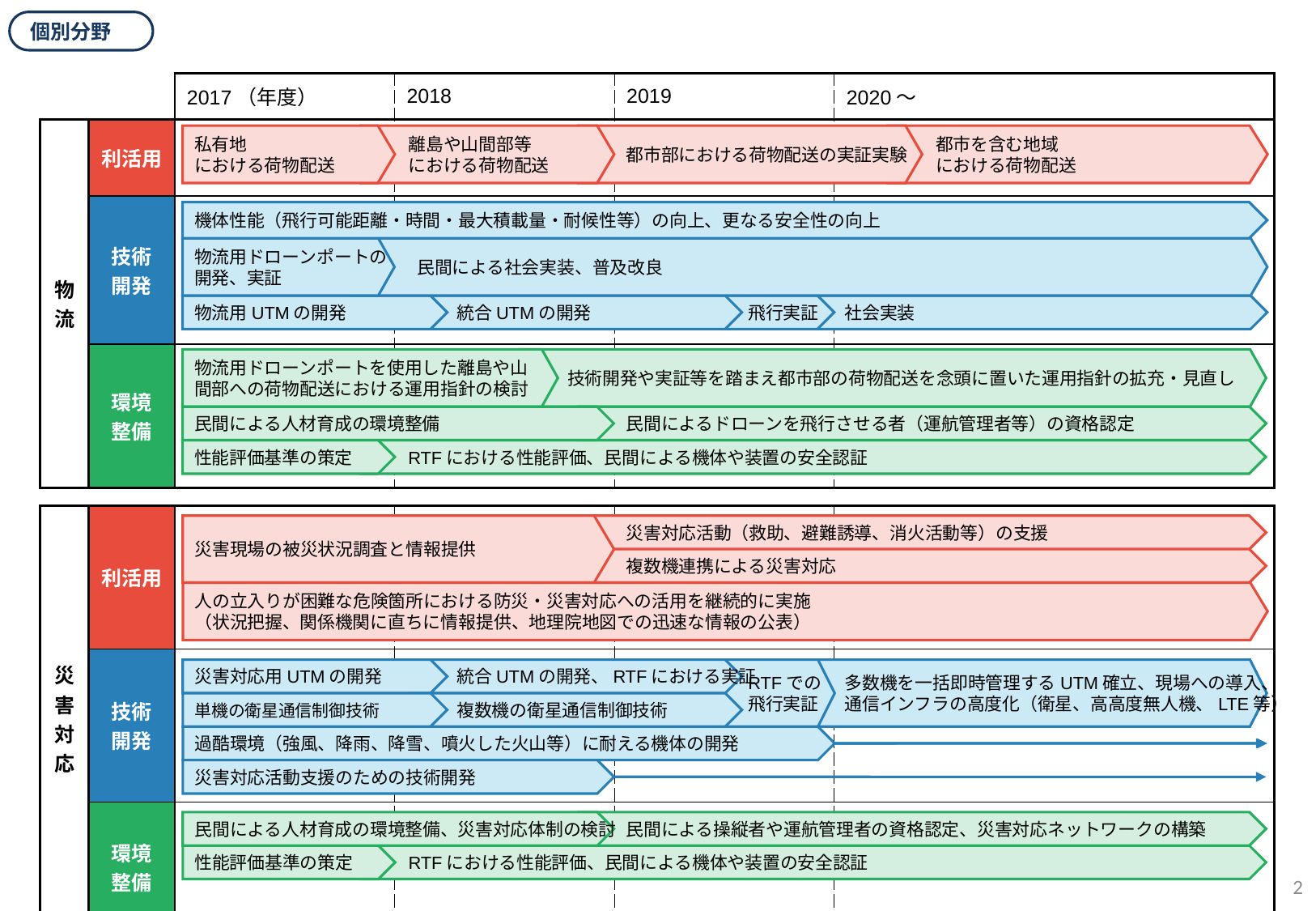

個別分野
|  |  | 2017（年度） | 2018 | 2019 | 2020～ |  |
| --- | --- | --- | --- | --- | --- | --- |
| 物流 | 利活用 |  |  |  |  |  |
|  | 技術 開発 |  |  |  |  |  |
|  | 環境 整備 |  |  |  |  |  |
都市を含む地域
における荷物配送
都市部における荷物配送の実証実験
私有地
における荷物配送
離島や山間部等
における荷物配送
機体性能（飛行可能距離・時間・最大積載量・耐候性等）の向上、更なる安全性の向上
物流用ドローンポートの
開発、実証
　民間による社会実装、普及改良
物流用UTMの開発
統合UTMの開発
飛行実証
社会実装
物流用ドローンポートを使用した離島や山間部への荷物配送における運用指針の検討
技術開発や実証等を踏まえ都市部の荷物配送を念頭に置いた運用指針の拡充・見直し
民間による人材育成の環境整備
民間によるドローンを飛行させる者（運航管理者等）の資格認定
性能評価基準の策定
RTFにおける性能評価、民間による機体や装置の安全認証
| 災害対応 | 利活用 |  |  |  |  |  |
| --- | --- | --- | --- | --- | --- | --- |
|  | 技術 開発 |  |  |  |  |  |
|  | 環境 整備 |  |  |  |  |  |
災害現場の被災状況調査と情報提供
災害対応活動（救助、避難誘導、消火活動等）の支援
複数機連携による災害対応
人の立入りが困難な危険箇所における防災・災害対応への活用を継続的に実施
（状況把握、関係機関に直ちに情報提供、地理院地図での迅速な情報の公表）
多数機を一括即時管理するUTM確立、現場への導入、
通信インフラの高度化（衛星、高高度無人機、LTE等）
統合UTMの開発、RTFにおける実証
RTFでの
飛行実証
災害対応用UTMの開発
複数機の衛星通信制御技術
単機の衛星通信制御技術
過酷環境（強風、降雨、降雪、噴火した火山等）に耐える機体の開発
災害対応活動支援のための技術開発
民間による人材育成の環境整備、災害対応体制の検討
民間による操縦者や運航管理者の資格認定、災害対応ネットワークの構築
性能評価基準の策定
RTFにおける性能評価、民間による機体や装置の安全認証
2